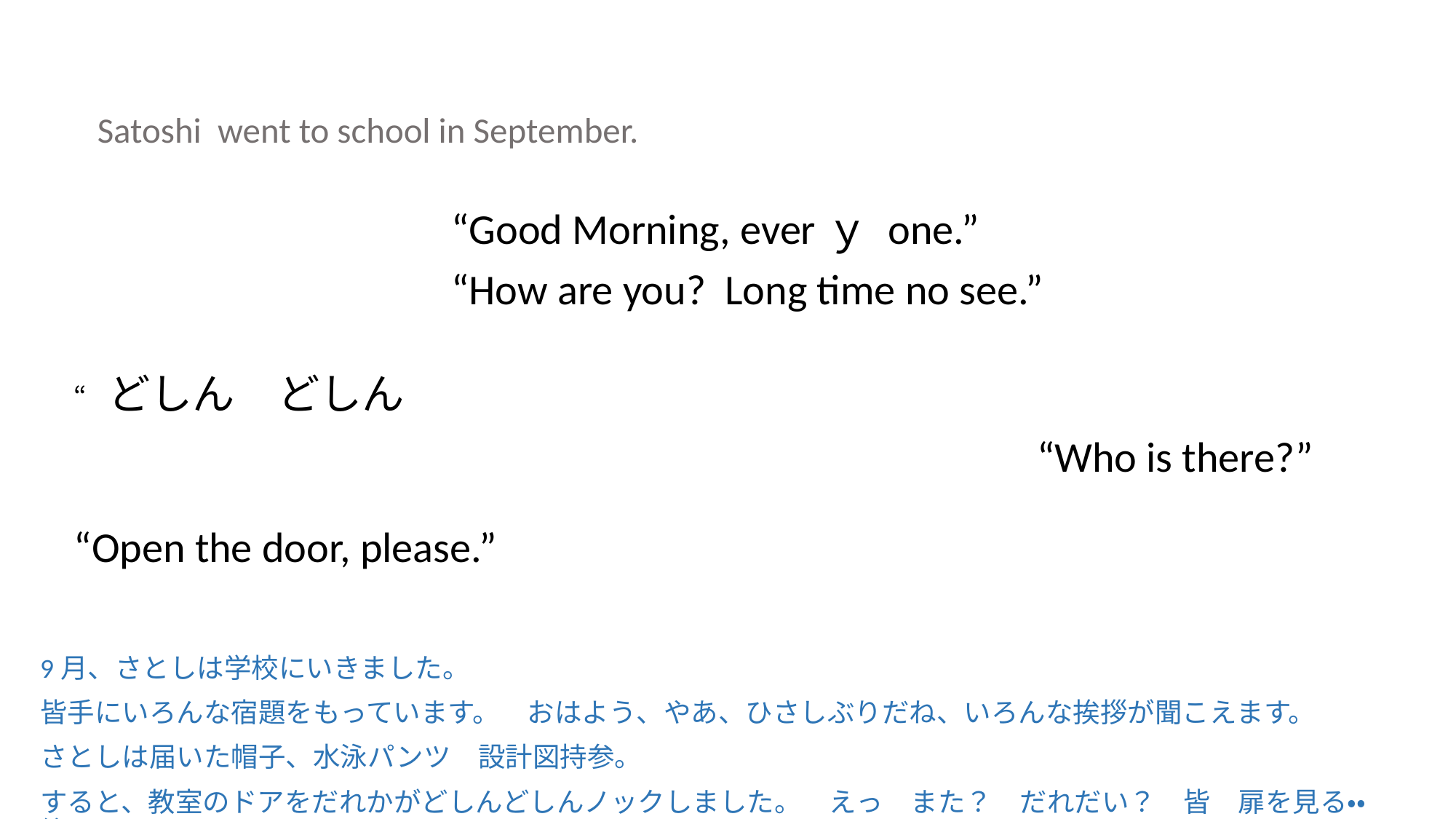

Satoshi  went to school in September.

“Good Morning, everｙ one.”
“How are you?  Long time no see.”

“どしん　どしん

“Open the door, please.”

“Who is there?”
9月、さとしは学校にいきました。
皆手にいろんな宿題をもっています。　おはよう、やあ、ひさしぶりだね、いろんな挨拶が聞こえます。
さとしは届いた帽子、水泳パンツ　設計図持参。
すると、教室のドアをだれかがどしんどしんノックしました。　えっ　また？　だれだい？　皆　扉を見る・・終わり